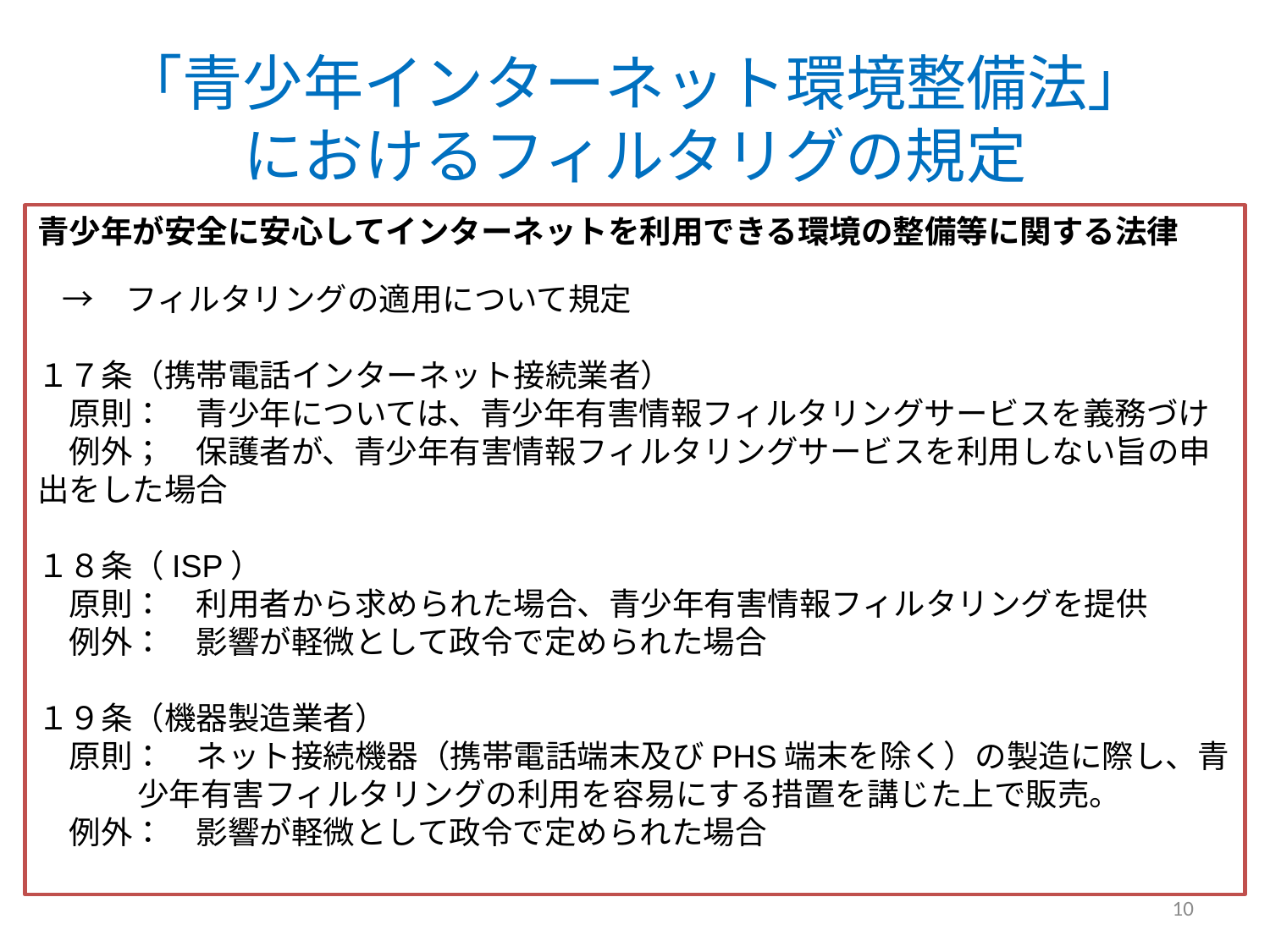

# 「青少年インターネット環境整備法」 におけるフィルタリグの規定
青少年が安全に安心してインターネットを利用できる環境の整備等に関する法律
　→　フィルタリングの適用について規定

１７条（携帯電話インターネット接続業者）
　原則：　青少年については、青少年有害情報フィルタリングサービスを義務づけ
　例外；　保護者が、青少年有害情報フィルタリングサービスを利用しない旨の申出をした場合

１８条（ISP）
　原則：　利用者から求められた場合、青少年有害情報フィルタリングを提供
　例外：　影響が軽微として政令で定められた場合

１９条（機器製造業者）
　原則：　ネット接続機器（携帯電話端末及びPHS端末を除く）の製造に際し、青少年有害フィルタリングの利用を容易にする措置を講じた上で販売。
　例外：　影響が軽微として政令で定められた場合

10